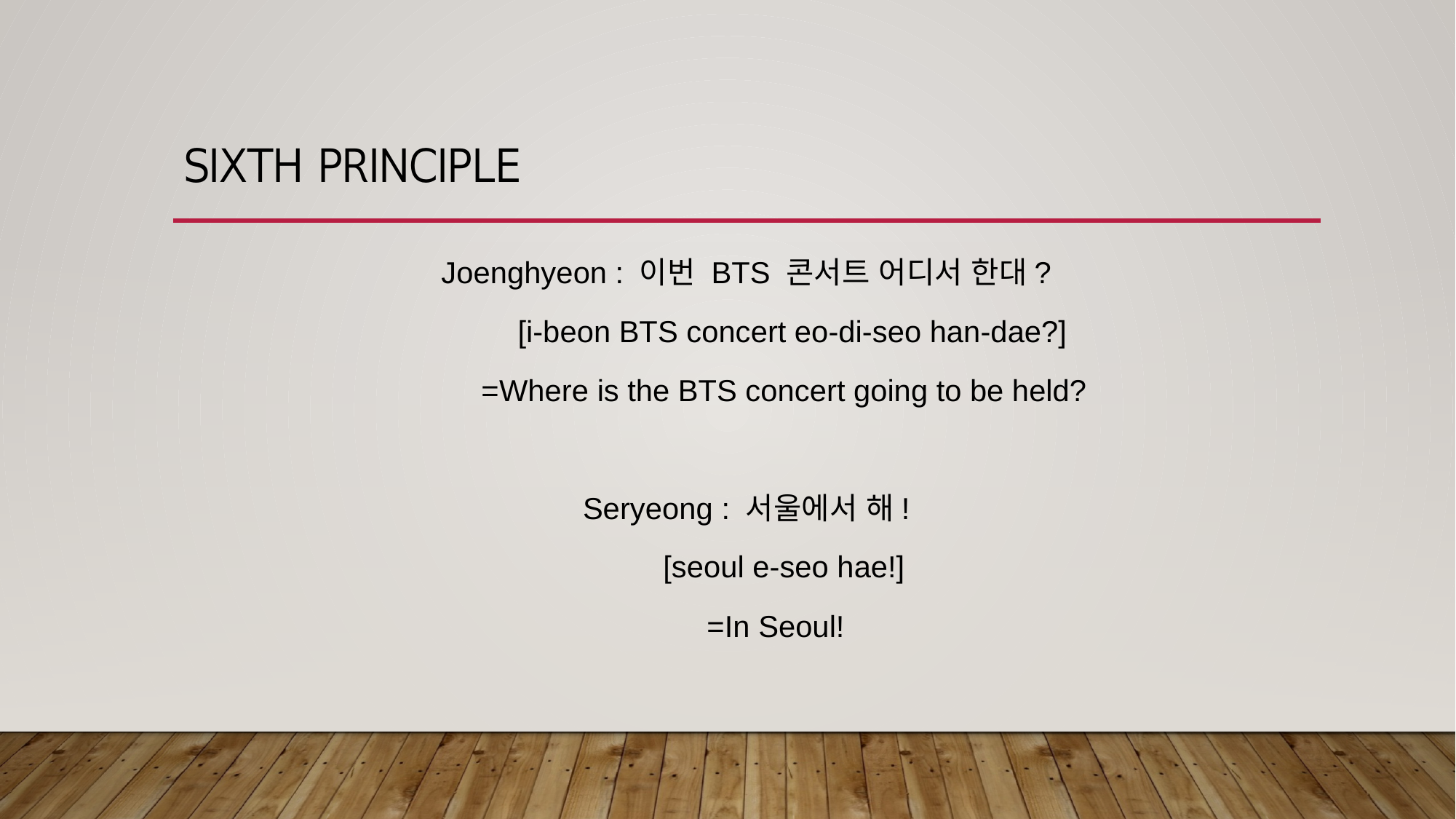

# Sixth principle
Joenghyeon : 이번 BTS 콘서트 어디서 한대?
           [i-beon BTS concert eo-di-seo han-dae?]
         =Where is the BTS concert going to be held?

Seryeong : 서울에서 해!
         [seoul e-seo hae!]
       =In Seoul!